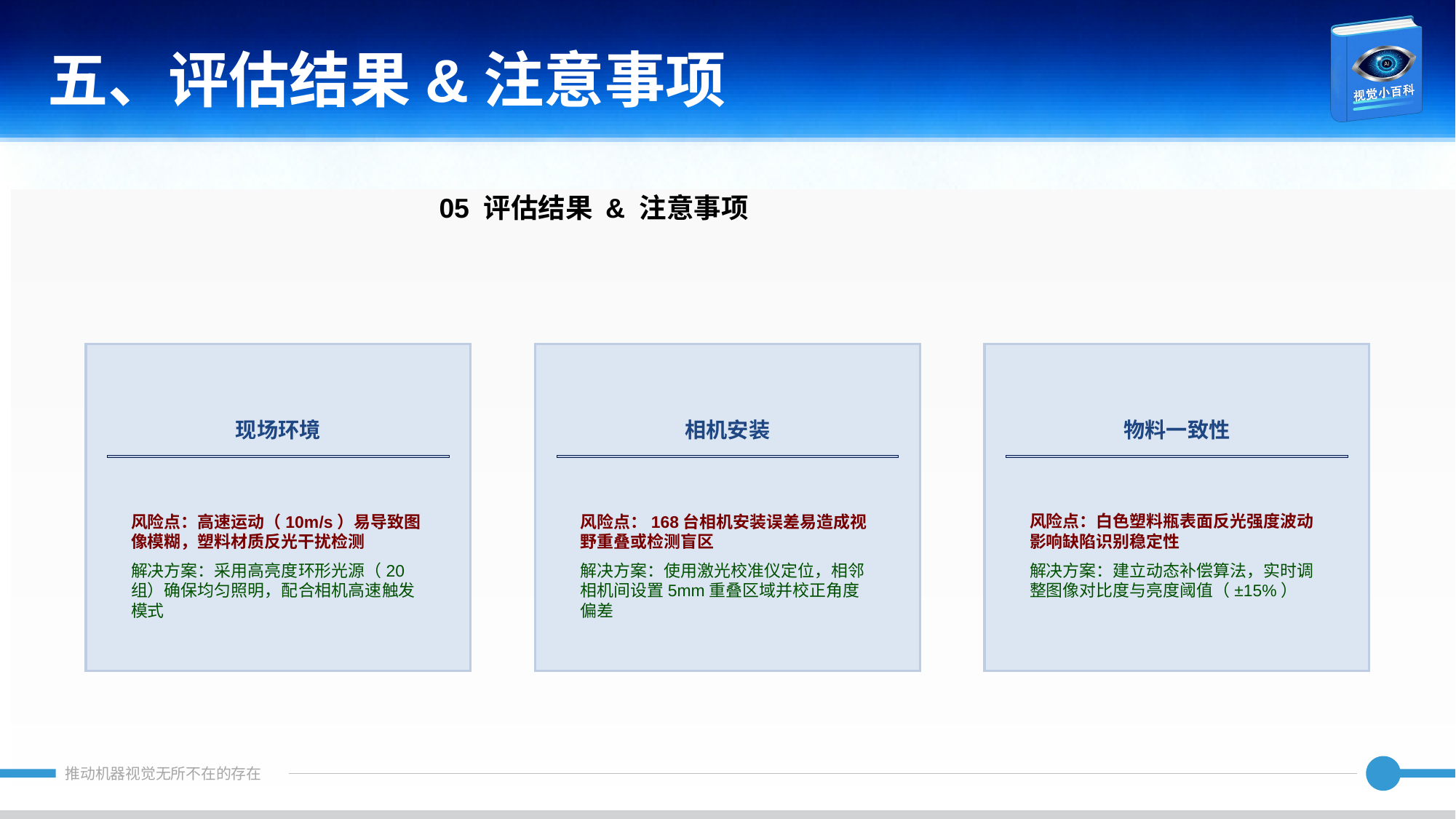

五、评估结果&注意事项

05 评估结果 & 注意事项

现场环境

相机安装

物料一致性

风险点：高速运动（10m/s）易导致图像模糊，塑料材质反光干扰检测
解决方案：采用高亮度环形光源（20组）确保均匀照明，配合相机高速触发模式

风险点：168台相机安装误差易造成视野重叠或检测盲区
解决方案：使用激光校准仪定位，相邻相机间设置5mm重叠区域并校正角度偏差

风险点：白色塑料瓶表面反光强度波动影响缺陷识别稳定性
解决方案：建立动态补偿算法，实时调整图像对比度与亮度阈值（±15%）
11